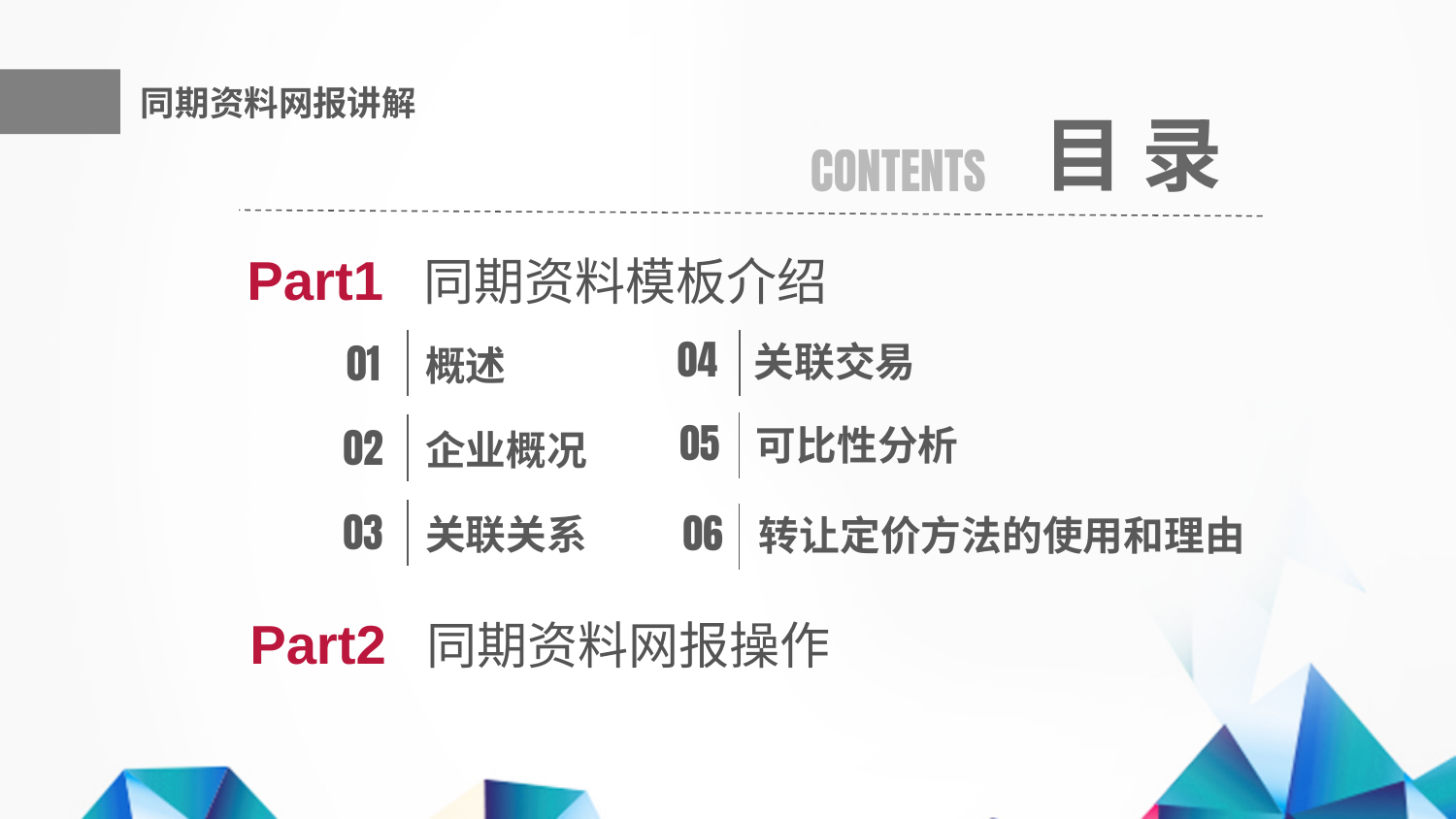

同期资料网报讲解
目 录
CONTENTS

Part1  同期资料模板介绍
04
关联交易
01
概述
05
可比性分析
02
企业概况
03
关联关系
06
转让定价方法的使用和理由
Part2  同期资料网报操作